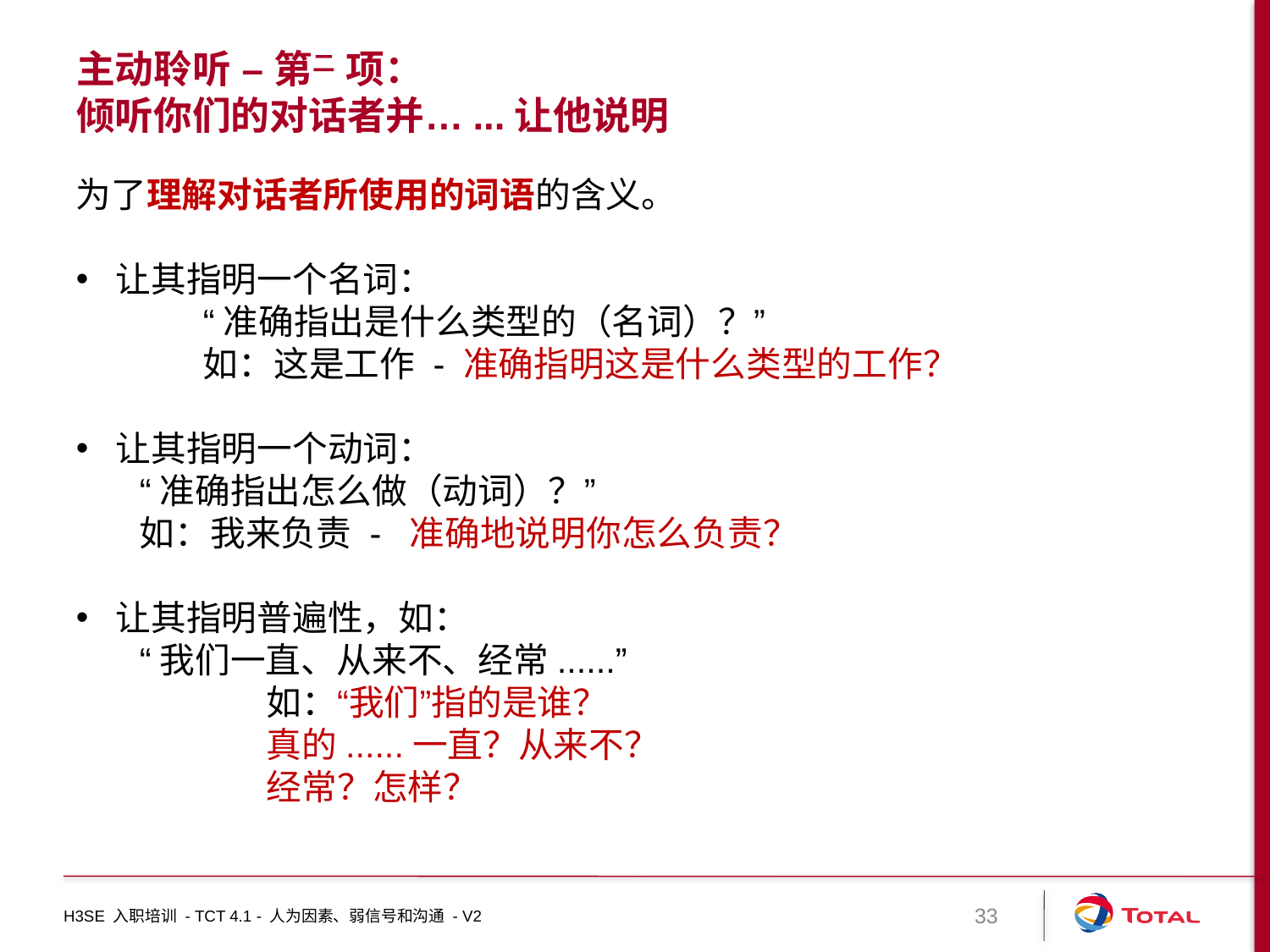

# 主动聆听 – 第二 项： 倾听你们的对话者并…...让他说明
为了理解对话者所使用的词语的含义。

让其指明一个名词：
	“准确指出是什么类型的（名词）？”
 	如：这是工作 - 准确指明这是什么类型的工作？

让其指明一个动词：
“准确指出怎么做（动词）？”
如：我来负责 -  准确地说明你怎么负责？

让其指明普遍性，如：
“我们一直、从来不、经常......”
 	如：“我们”指的是谁？
 	真的......一直？从来不？
 	经常？怎样？
H3SE 入职培训 - TCT 4.1 - 人为因素、弱信号和沟通 - V2
33